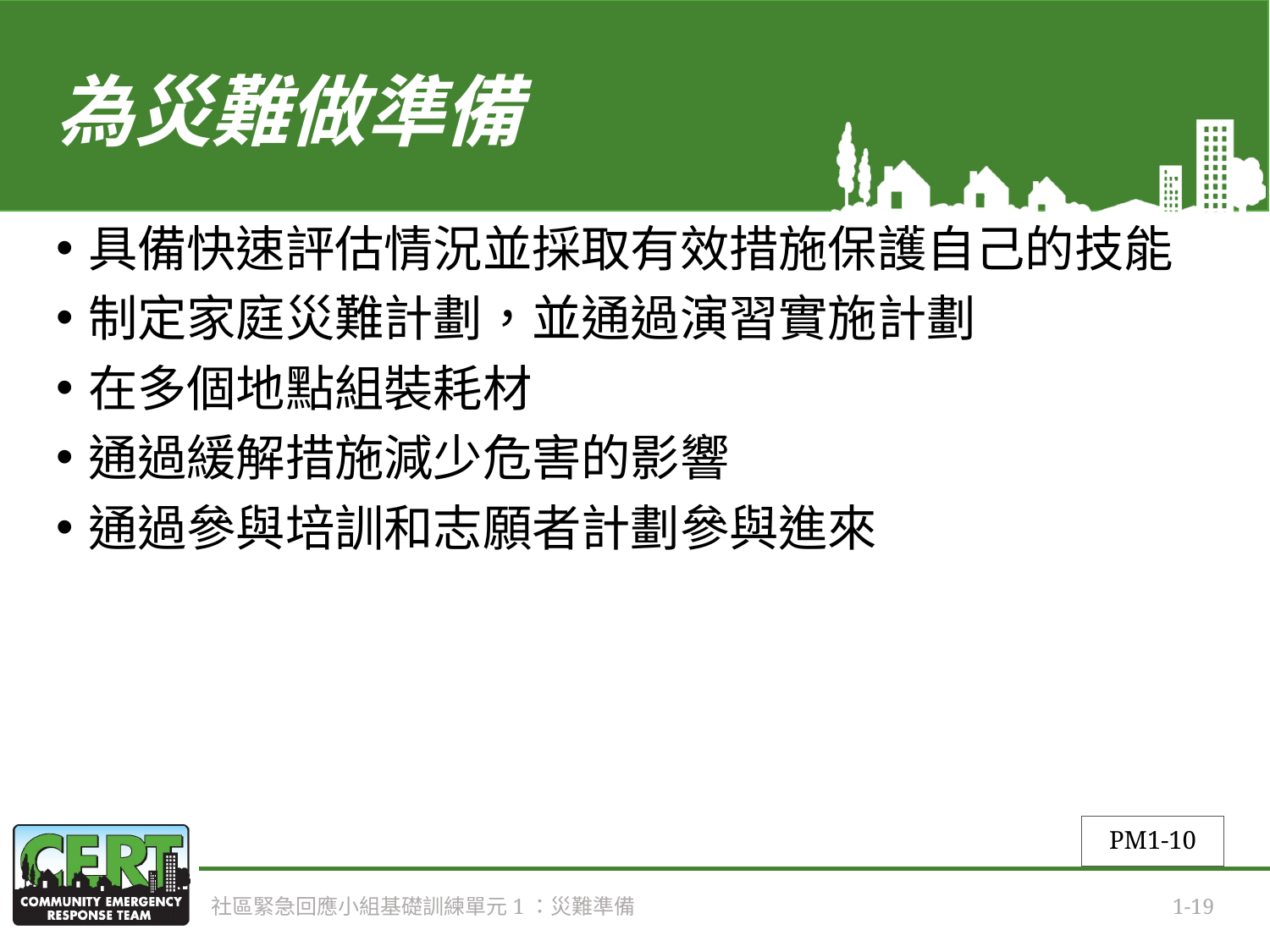

# 為災難做準備
具備快速評估情況並採取有效措施保護自己的技能
制定家庭災難計劃，並通過演習實施計劃
在多個地點組裝耗材
通過緩解措施減少危害的影響
通過參與培訓和志願者計劃參與進來
PM1-10
社區緊急回應小組基礎訓練單元1：災難準備
1-19